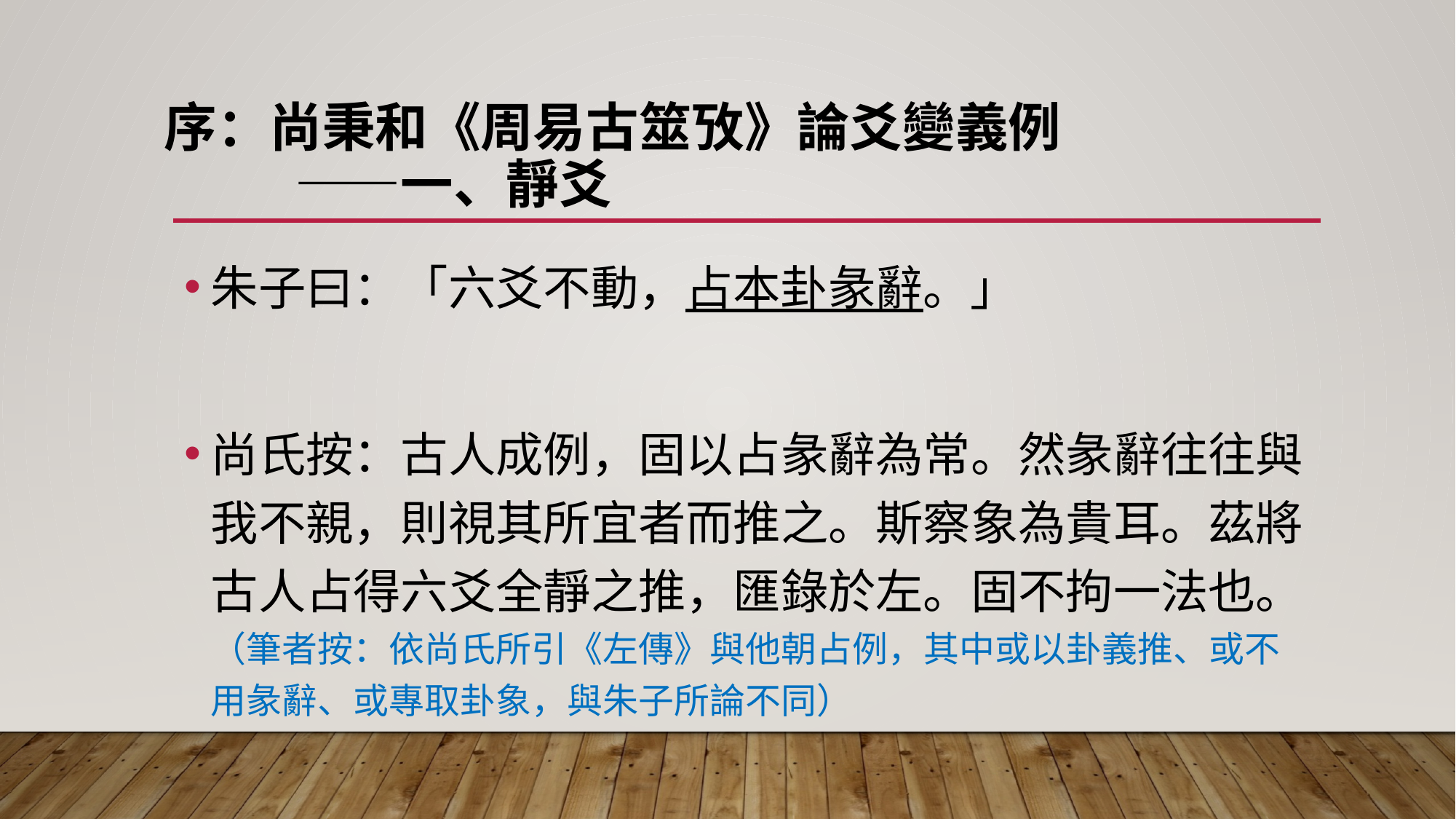

# 序：尚秉和《周易古筮攷》論爻變義例 ——一、靜爻
朱子曰：「六爻不動，占本卦彖辭。」

尚氏按：古人成例，固以占彖辭為常。然彖辭往往與我不親，則視其所宜者而推之。斯察象為貴耳。茲將古人占得六爻全靜之推，匯錄於左。固不拘一法也。（筆者按：依尚氏所引《左傳》與他朝占例，其中或以卦義推、或不用彖辭、或專取卦象，與朱子所論不同）